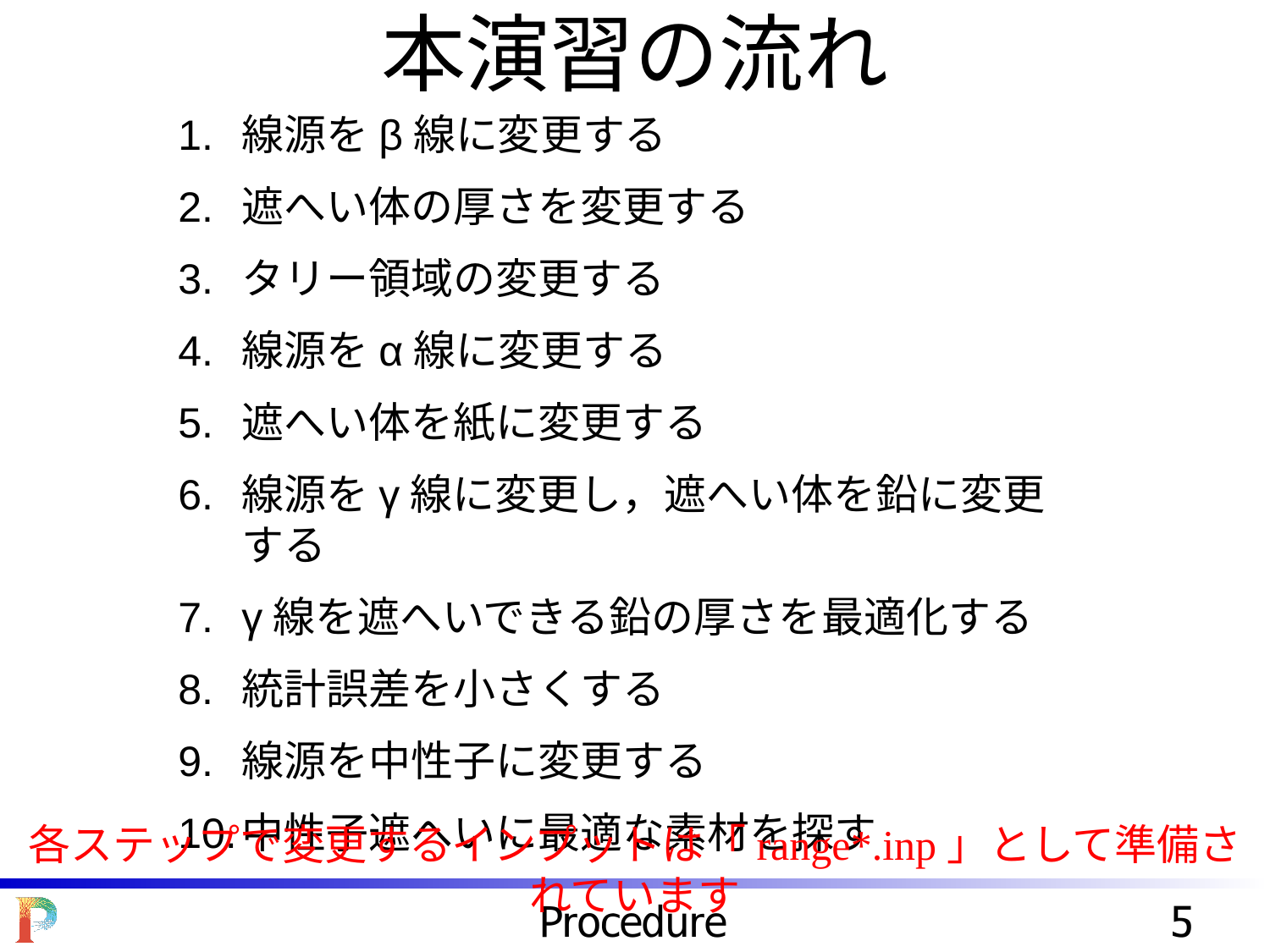

# 本演習の流れ
線源をβ線に変更する
遮へい体の厚さを変更する
タリー領域の変更する
線源をα線に変更する
遮へい体を紙に変更する
線源をγ線に変更し，遮へい体を鉛に変更する
γ線を遮へいできる鉛の厚さを最適化する
統計誤差を小さくする
線源を中性子に変更する
中性子遮へいに最適な素材を探す
各ステップで変更するインプットは「range*.inp」として準備されています
Procedure